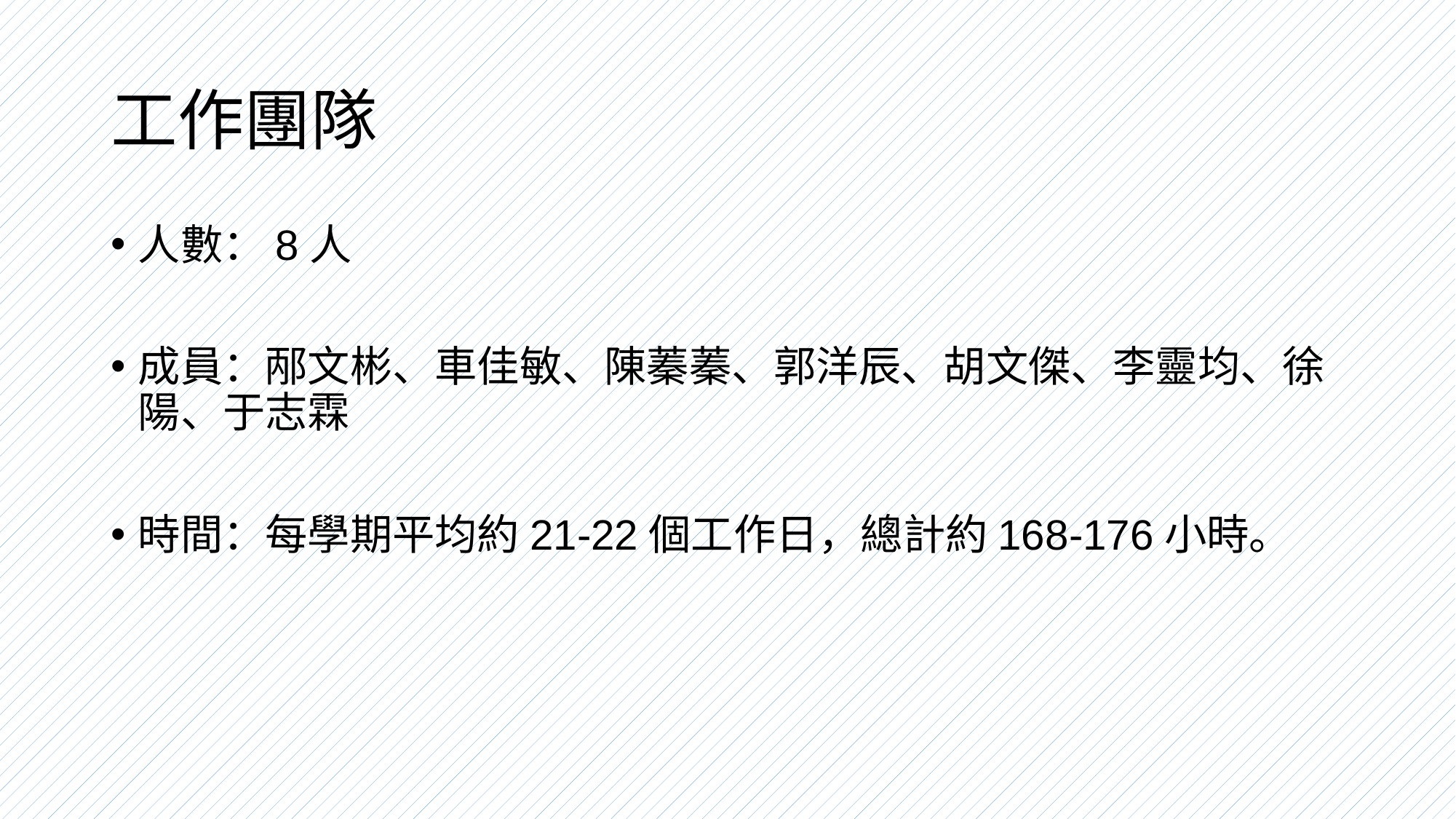

# 工作團隊
人數：8人

成員：邴文彬、車佳敏、陳蓁蓁、郭洋辰、胡文傑、李靈均、徐陽、于志霖

時間：每學期平均約21-22個工作日，總計約168-176小時。